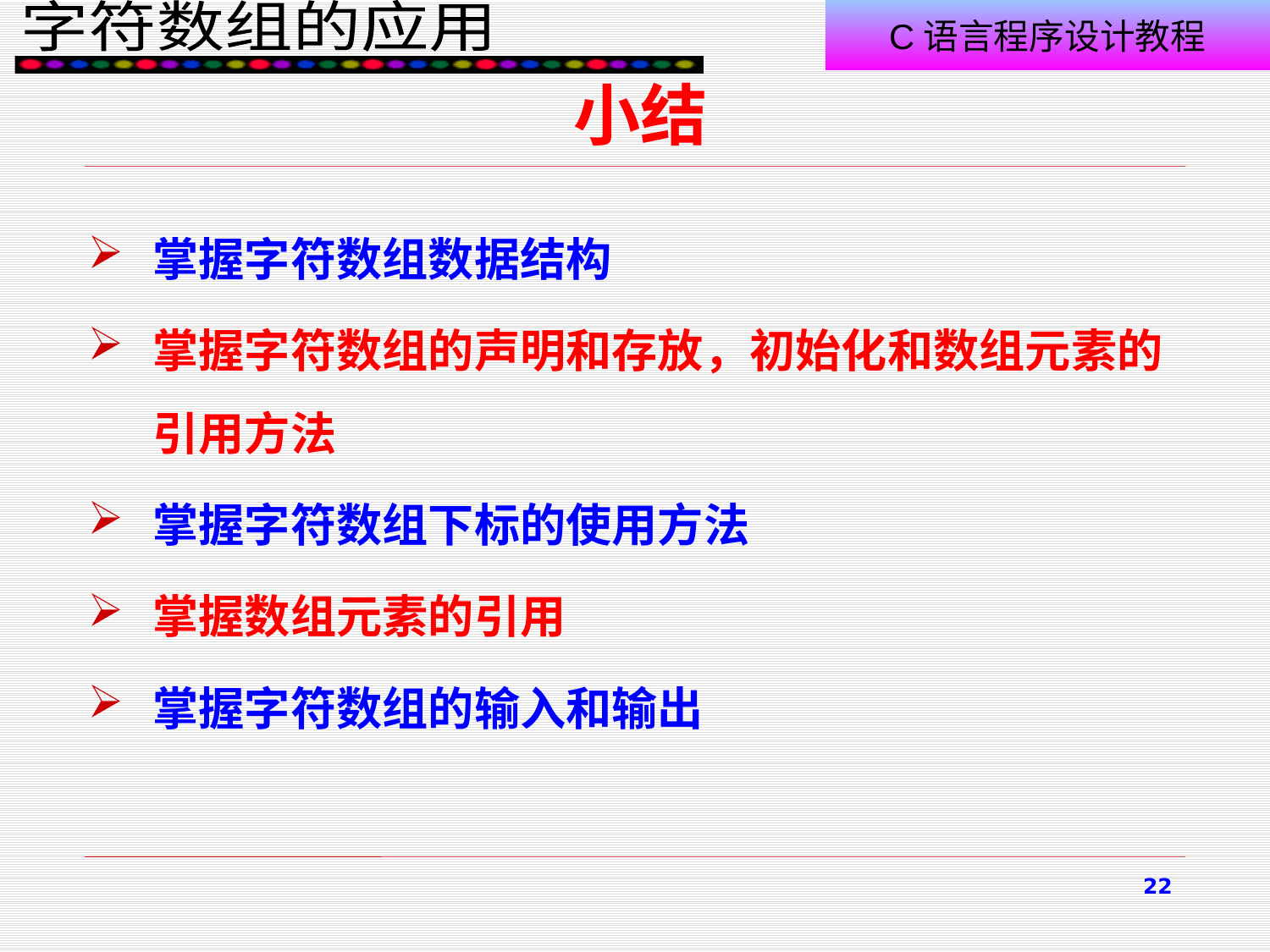

# 小结
掌握字符数组数据结构
掌握字符数组的声明和存放，初始化和数组元素的引用方法
掌握字符数组下标的使用方法
掌握数组元素的引用
掌握字符数组的输入和输出

22